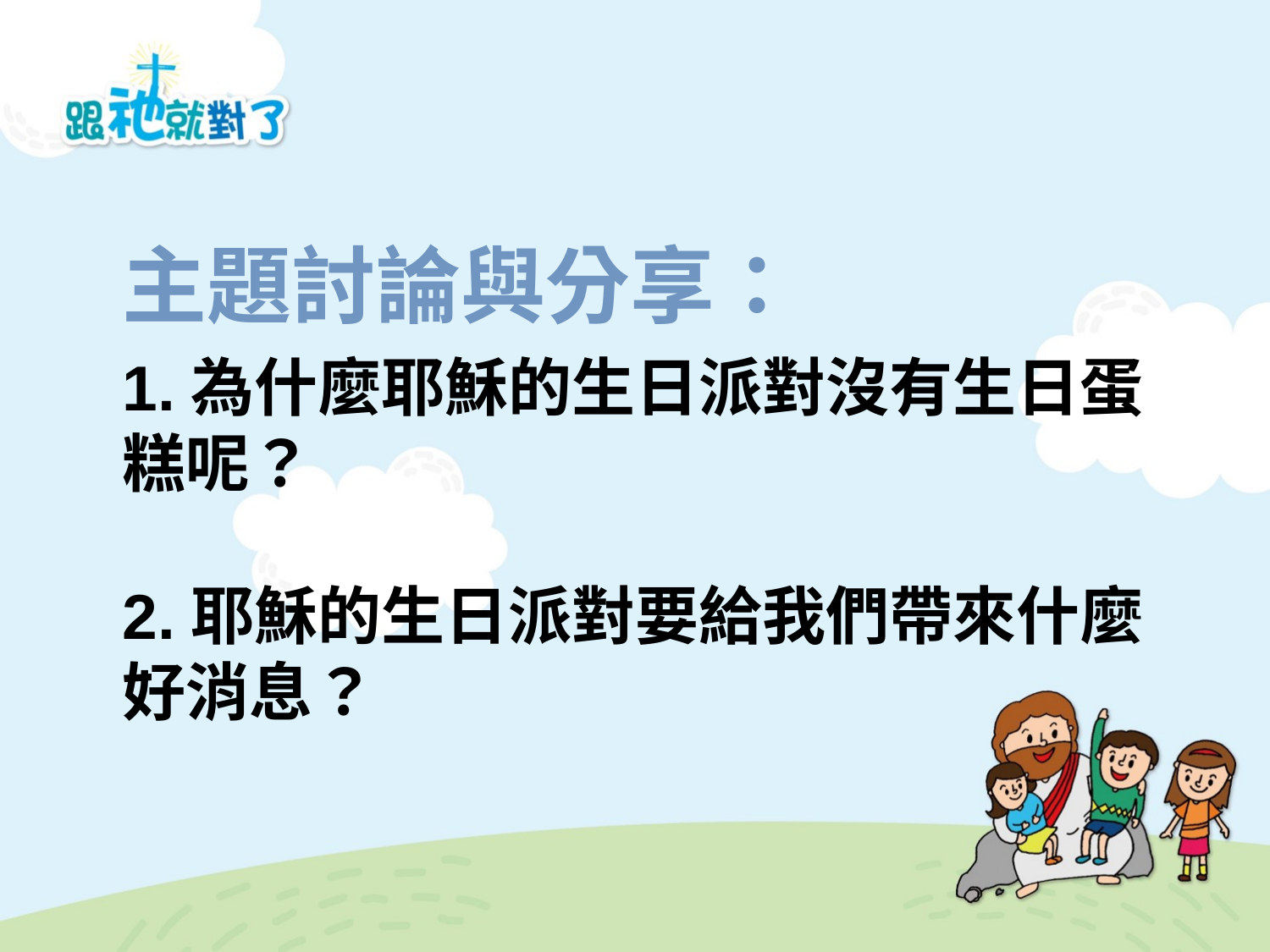

主題討論與分享：
1.為什麼耶穌的生日派對沒有生日蛋糕呢？

2.耶穌的生日派對要給我們帶來什麼好消息？